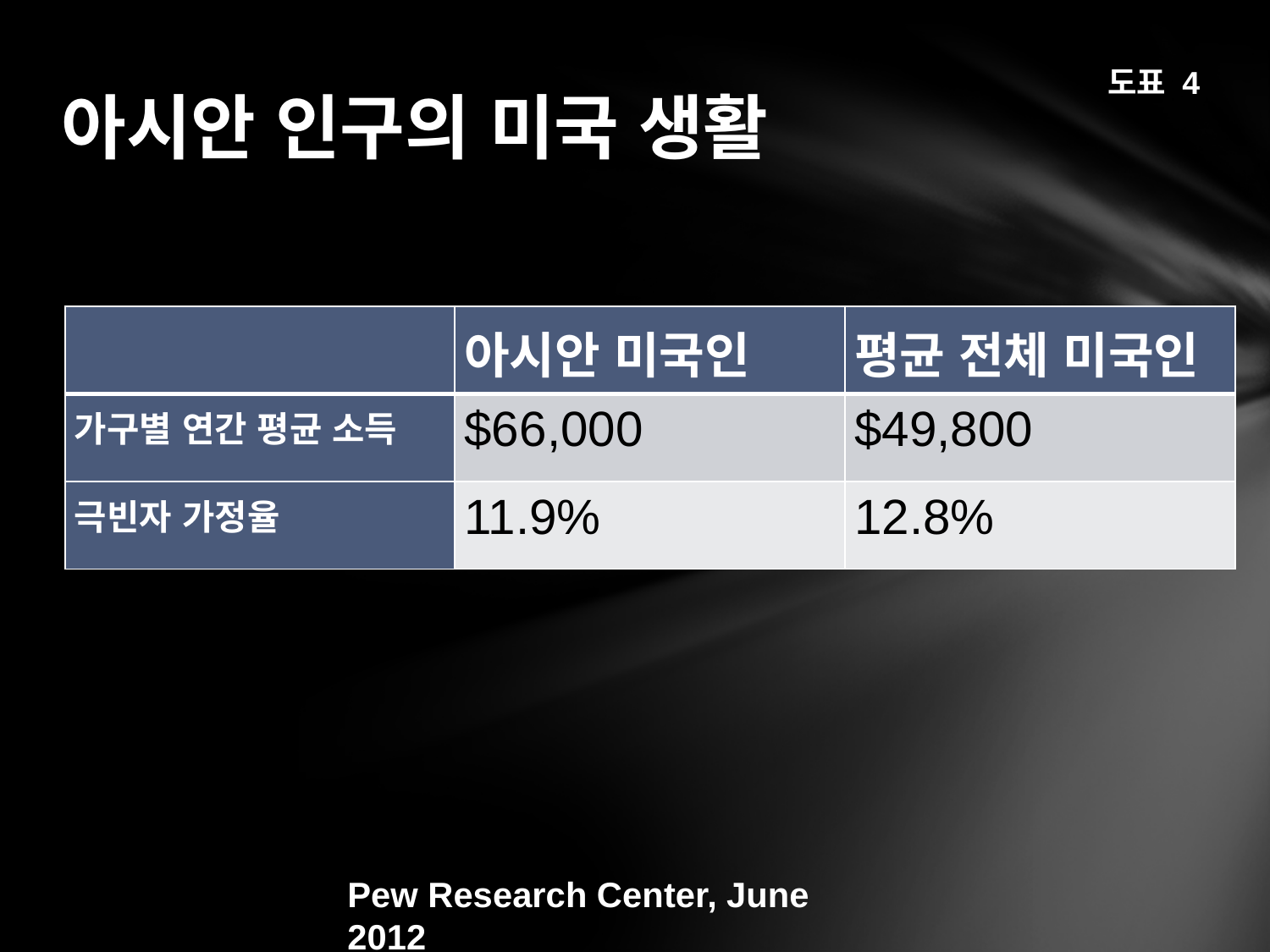

# 아시안 인구의 미국 생활
도표 4
|  | 아시안 미국인 | 평균 전체 미국인 |
| --- | --- | --- |
| 가구별 연간 평균 소득 | $66,000 | $49,800 |
| 극빈자 가정율 | 11.9% | 12.8% |
Pew Research Center, June 2012